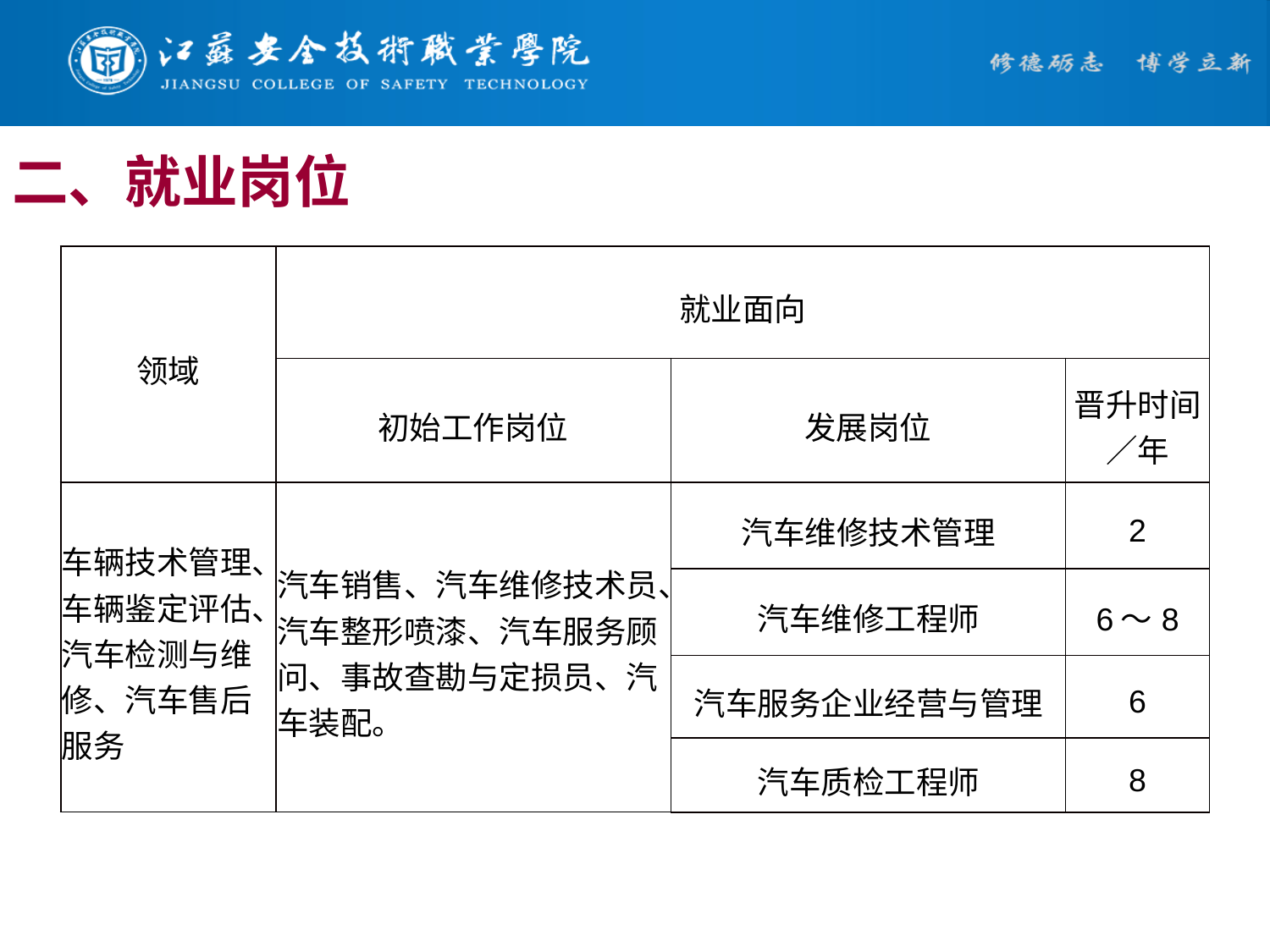

二、就业岗位
| 领域 | 就业面向 |  |  |
| --- | --- | --- | --- |
|  | 初始工作岗位 | 发展岗位 | 晋升时间／年 |
| 车辆技术管理、车辆鉴定评估、汽车检测与维修、汽车售后服务 | 汽车销售、汽车维修技术员、汽车整形喷漆、汽车服务顾问、事故查勘与定损员、汽车装配。 | 汽车维修技术管理 | 2 |
|  |  | 汽车维修工程师 | 6～8 |
|  |  | 汽车服务企业经营与管理 | 6 |
|  |  | 汽车质检工程师 | 8 |